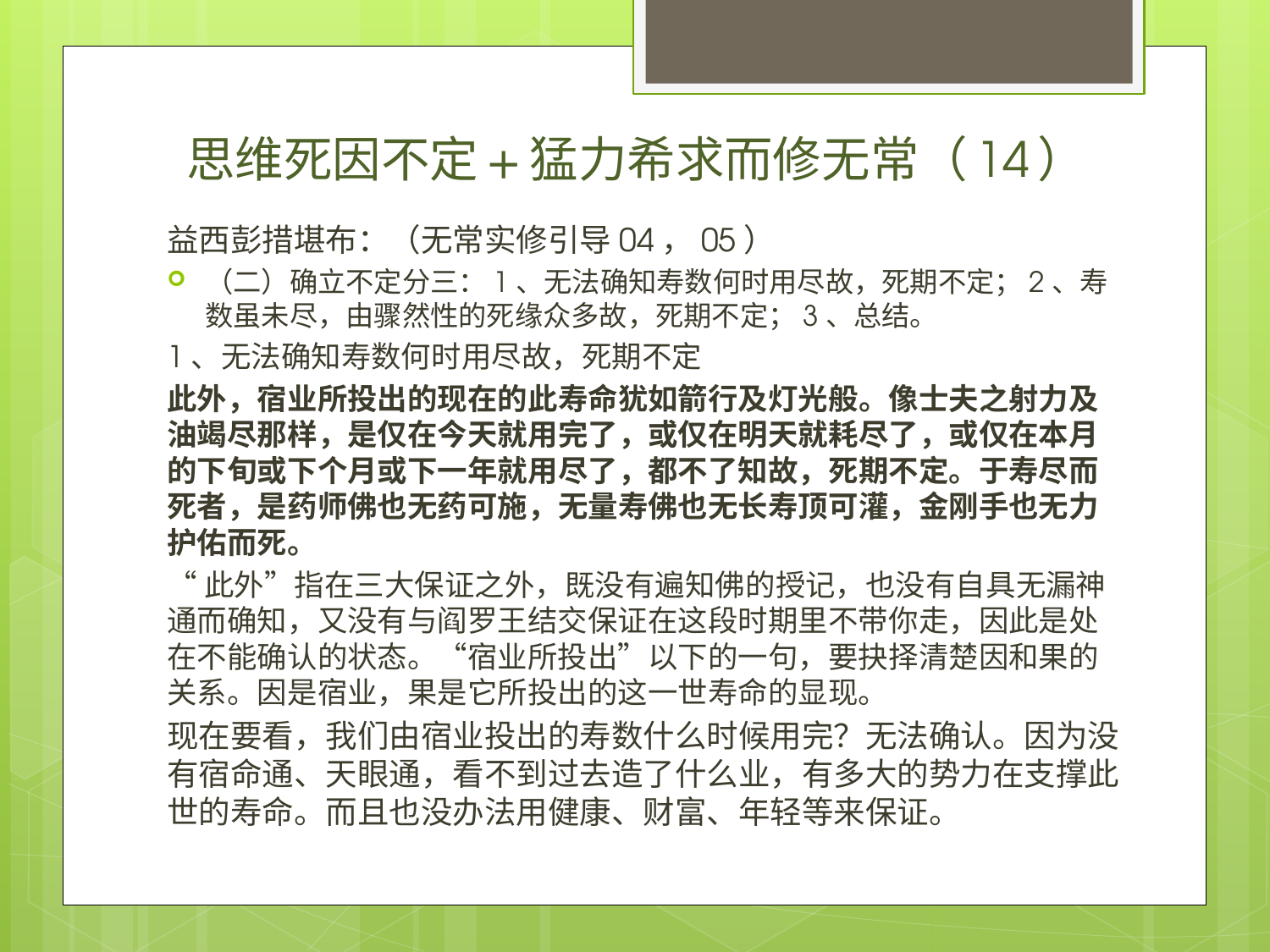

# 思维死因不定+猛力希求而修无常（14）
益西彭措堪布：（无常实修引导04，05）
（二）确立不定分三：1、无法确知寿数何时用尽故，死期不定；2、寿数虽未尽，由骤然性的死缘众多故，死期不定；3、总结。
1、无法确知寿数何时用尽故，死期不定
此外，宿业所投出的现在的此寿命犹如箭行及灯光般。像士夫之射力及油竭尽那样，是仅在今天就用完了，或仅在明天就耗尽了，或仅在本月的下旬或下个月或下一年就用尽了，都不了知故，死期不定。于寿尽而死者，是药师佛也无药可施，无量寿佛也无长寿顶可灌，金刚手也无力护佑而死。
“此外”指在三大保证之外，既没有遍知佛的授记，也没有自具无漏神通而确知，又没有与阎罗王结交保证在这段时期里不带你走，因此是处在不能确认的状态。“宿业所投出”以下的一句，要抉择清楚因和果的关系。因是宿业，果是它所投出的这一世寿命的显现。
现在要看，我们由宿业投出的寿数什么时候用完？无法确认。因为没有宿命通、天眼通，看不到过去造了什么业，有多大的势力在支撑此世的寿命。而且也没办法用健康、财富、年轻等来保证。